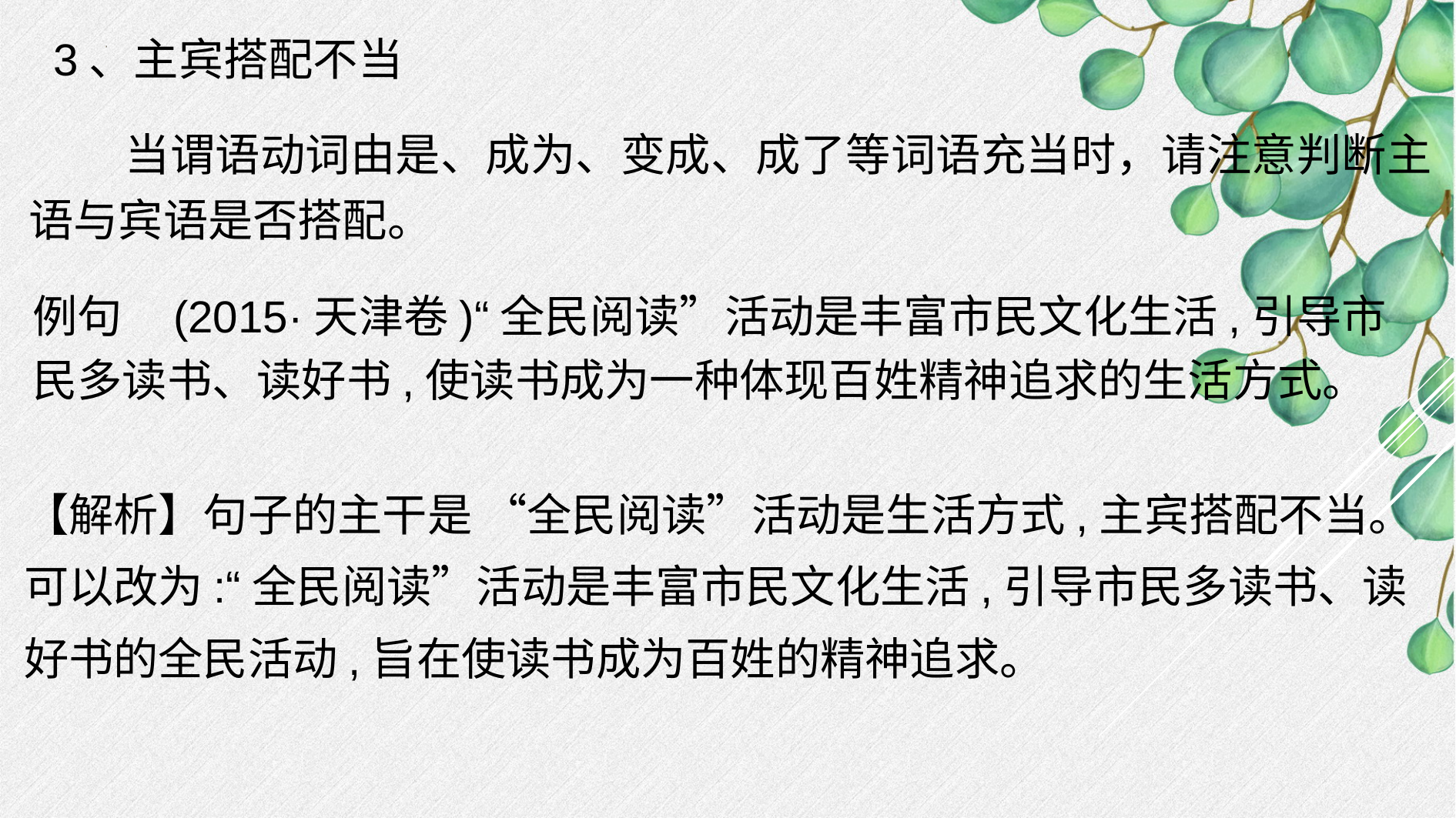

3、主宾搭配不当
       当谓语动词由是、成为、变成、成了等词语充当时，请注意判断主语与宾语是否搭配。
例句    (2015·天津卷)“全民阅读”活动是丰富市民文化生活,引导市民多读书、读好书,使读书成为一种体现百姓精神追求的生活方式。
【解析】句子的主干是 “全民阅读”活动是生活方式,主宾搭配不当。可以改为:“全民阅读”活动是丰富市民文化生活,引导市民多读书、读好书的全民活动,旨在使读书成为百姓的精神追求。